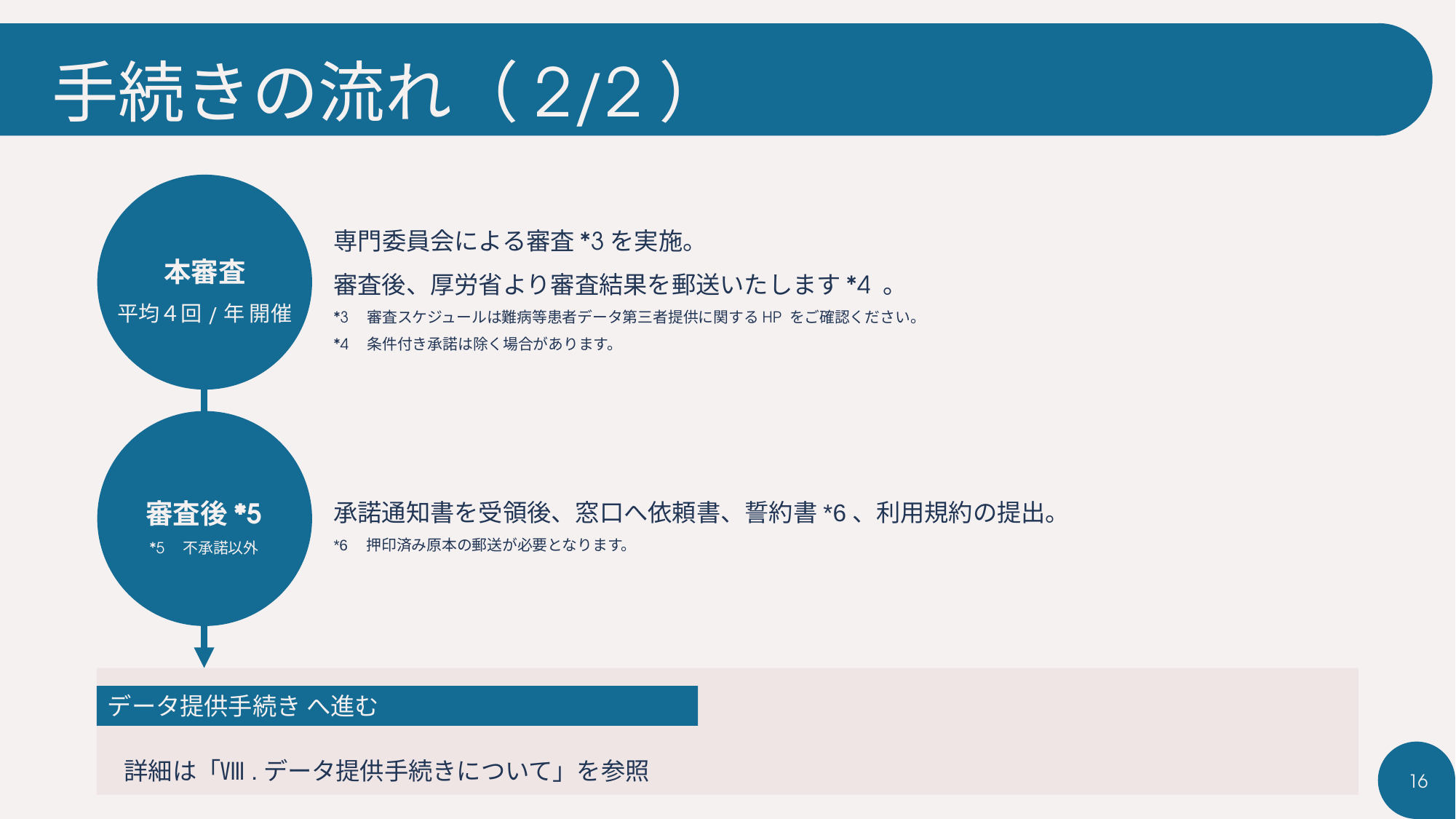

# 手続きの流れ（2/2）

専門委員会による審査*3を実施。
審査後、厚労省より審査結果を郵送いたします*4 。
*3　審査スケジュールは難病等患者データ第三者提供に関するHP をご確認ください。
*4　条件付き承諾は除く場合があります。
本審査
平均４回/年 開催
承諾通知書を受領後、窓口へ依頼書、誓約書*6、利用規約の提出。
*6　押印済み原本の郵送が必要となります。

審査後*5
*5　不承諾以外

データ提供手続き へ進む
詳細は「Ⅷ.データ提供手続きについて」を参照
16